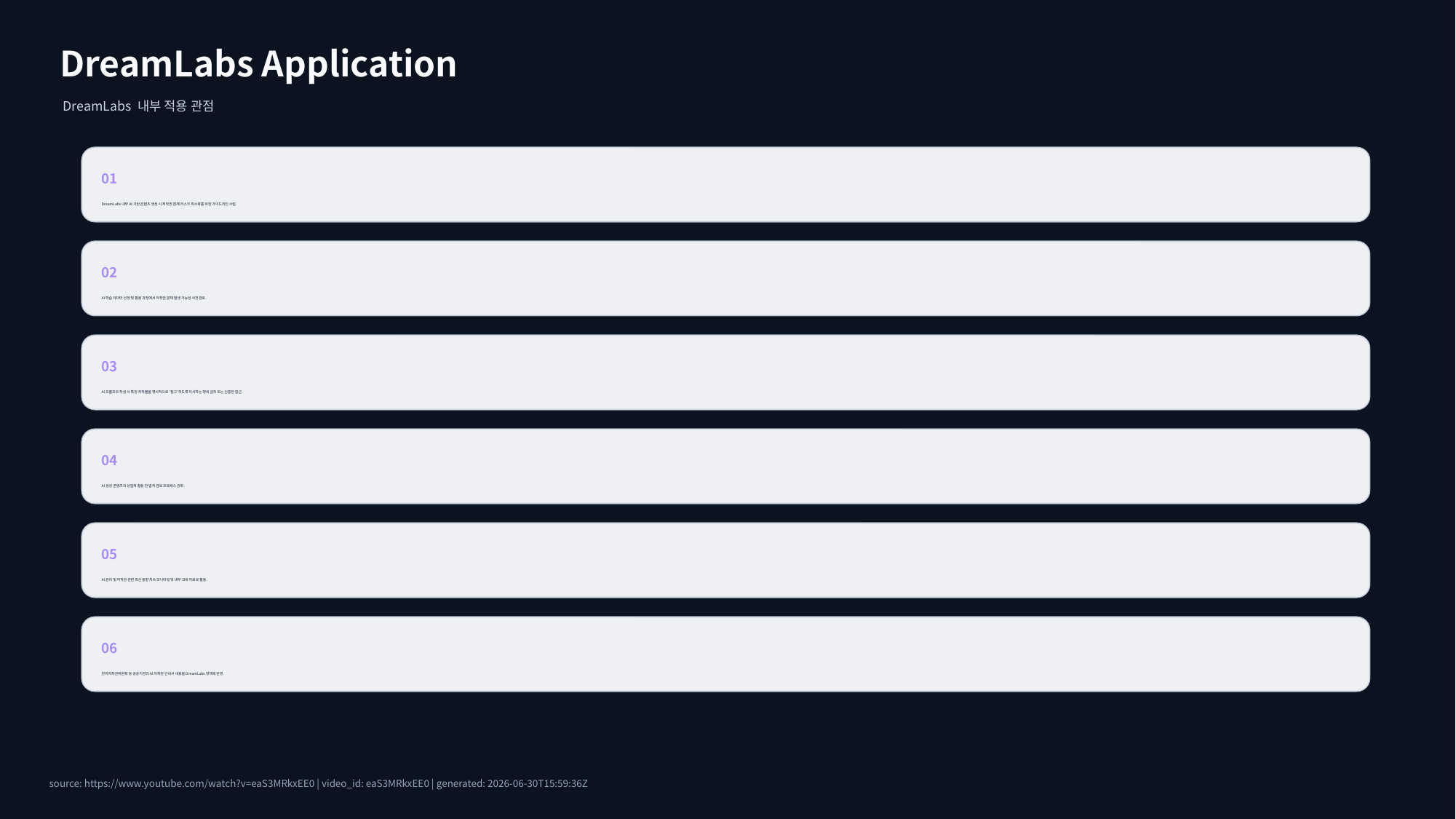

DreamLabs Application
DreamLabs 내부 적용 관점

01
DreamLabs 내부 AI 기반 콘텐츠 생성 시 저작권 침해 리스크 최소화를 위한 가이드라인 수립.

02
AI 학습 데이터 선정 및 활용 과정에서 저작권 문제 발생 가능성 사전 검토.

03
AI 프롬프트 작성 시 특정 저작물을 명시적으로 '참고'하도록 지시하는 행위 금지 또는 신중한 접근.

04
AI 생성 콘텐츠의 상업적 활용 전 법적 검토 프로세스 강화.

05
AI 윤리 및 저작권 관련 최신 동향 지속 모니터링 및 내부 교육 자료로 활용.

06
한국저작권위원회 등 공공기관의 AI 저작권 안내서 내용을 DreamLabs 정책에 반영.
source: https://www.youtube.com/watch?v=eaS3MRkxEE0 | video_id: eaS3MRkxEE0 | generated: 2026-06-30T15:59:36Z